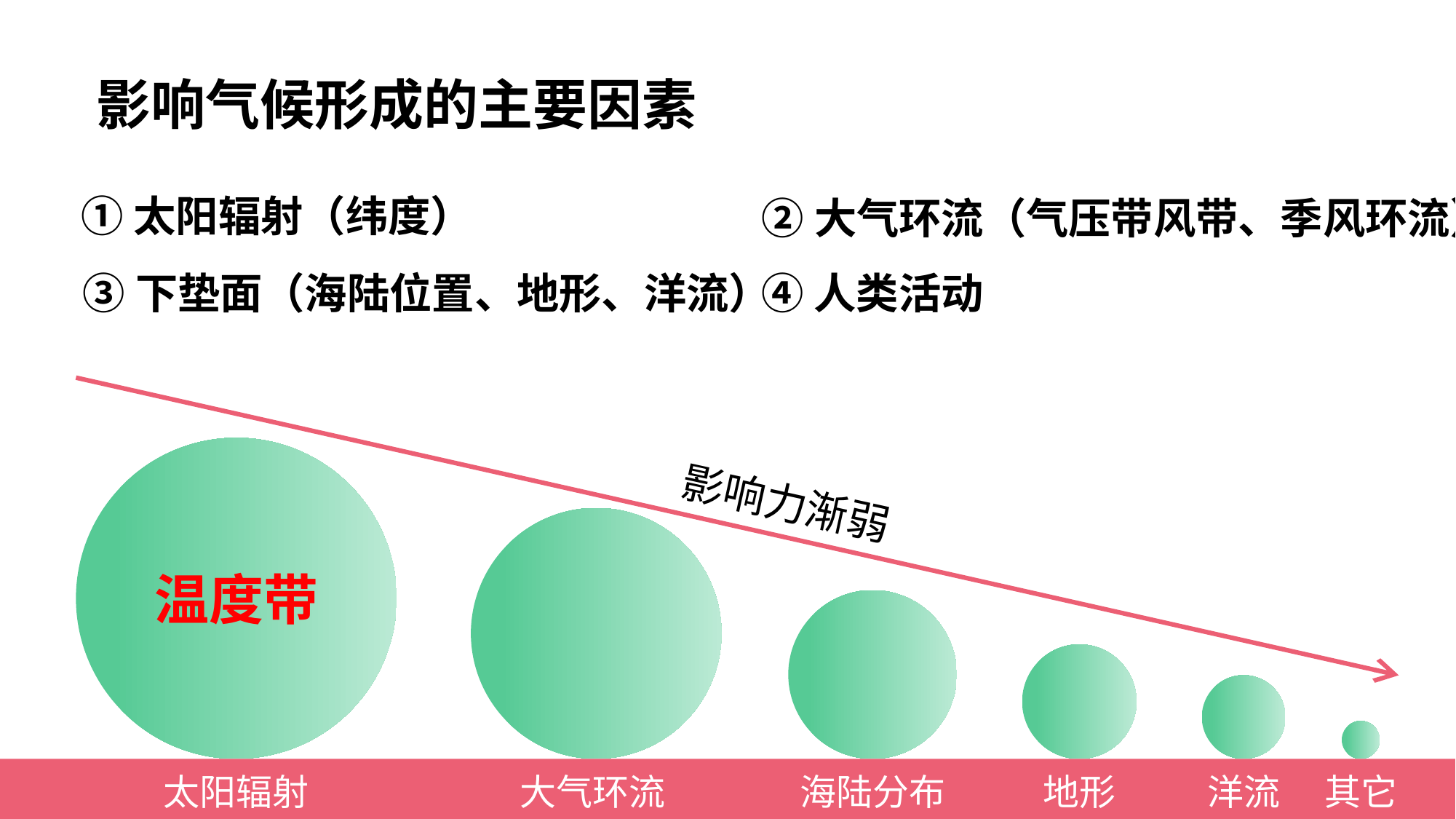

影响气候形成的主要因素
①太阳辐射（纬度）
②大气环流（气压带风带、季风环流）
③下垫面（海陆位置、地形、洋流）
④人类活动
温度带

影响力渐弱

大气环流
地形
其它
洋流
太阳辐射
海陆分布